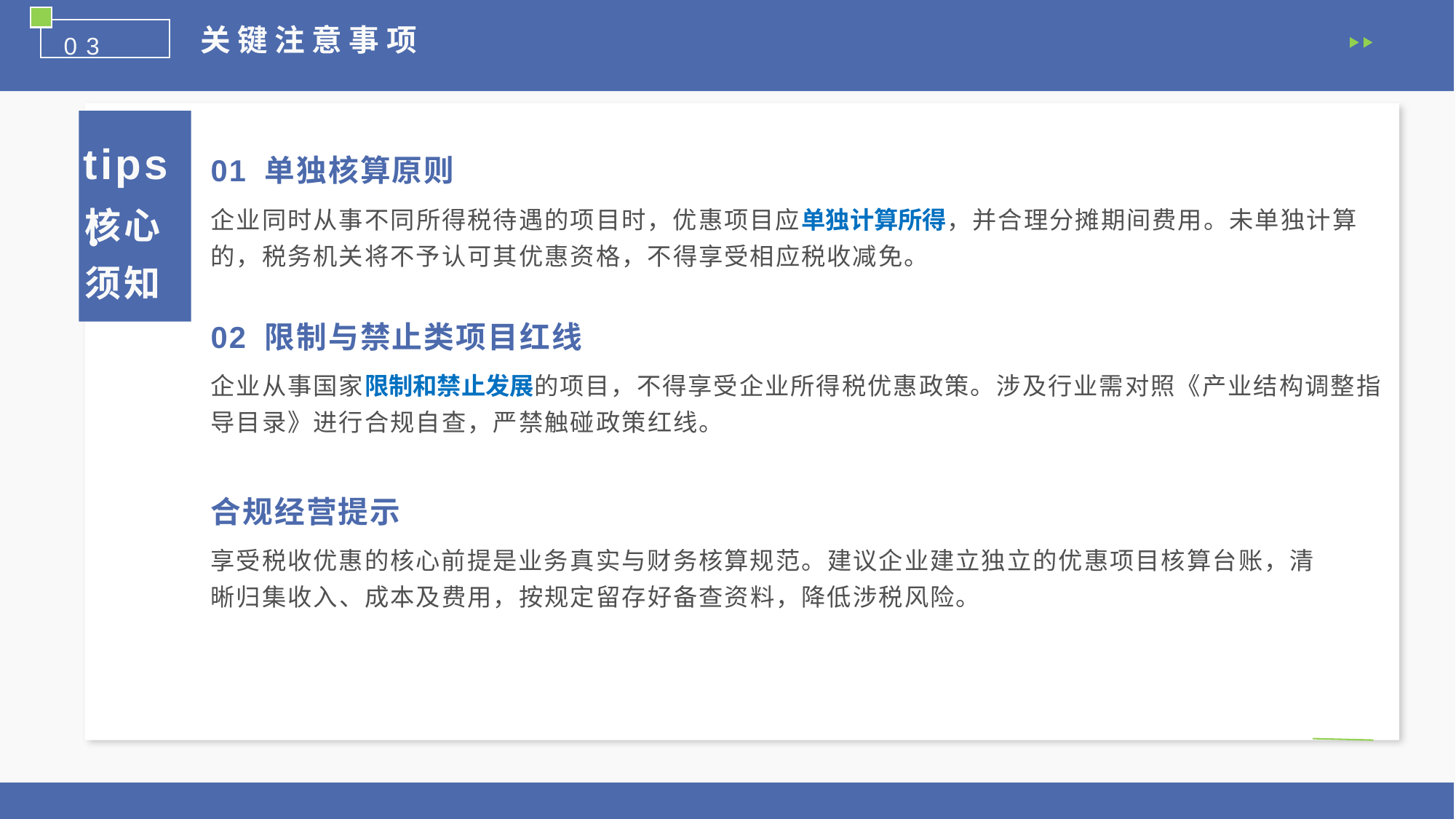

关 键 注 意 事 项

03

tips：
01 单独核算原则
企业同时从事不同所得税待遇的项目时，优惠项目应单独计算所得，并合理分摊期间费用。未单独计算的，税务机关将不予认可其优惠资格，不得享受相应税收减免。
核心须知
02 限制与禁止类项目红线
企业从事国家限制和禁止发展的项目，不得享受企业所得税优惠政策。涉及行业需对照《产业结构调整指导目录》进行合规自查，严禁触碰政策红线。
合规经营提示
享受税收优惠的核心前提是业务真实与财务核算规范。建议企业建立独立的优惠项目核算台账，清晰归集收入、成本及费用，按规定留存好备查资料，降低涉税风险。